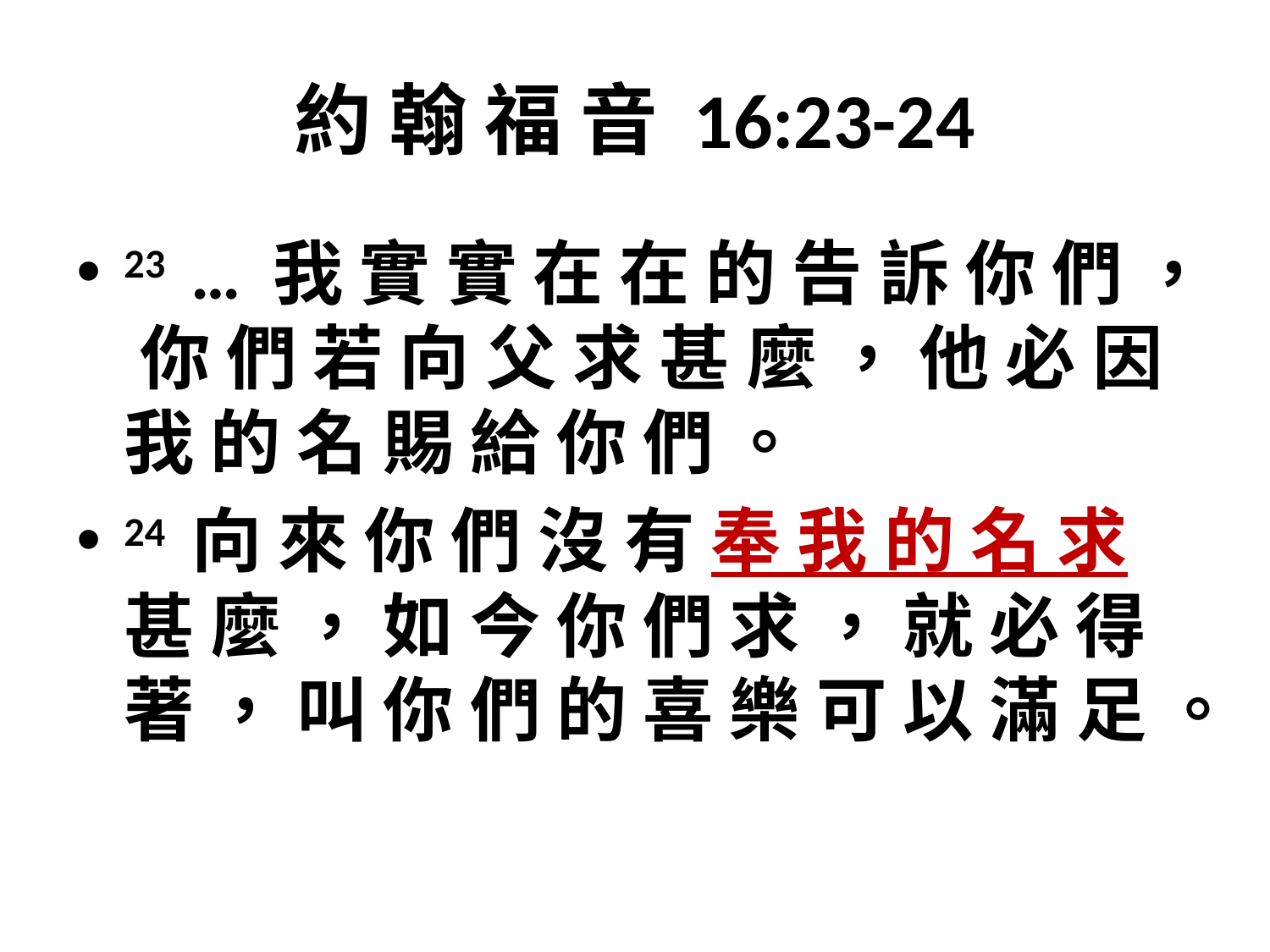

# 約 翰 福 音 16:23-24
23  … 我 實 實 在 在 的 告 訴 你 們 ， 你 們 若 向 父 求 甚 麼 ， 他 必 因 我 的 名 賜 給 你 們 。
24 向 來 你 們 沒 有 奉 我 的 名 求 甚 麼 ， 如 今 你 們 求 ， 就 必 得 著 ， 叫 你 們 的 喜 樂 可 以 滿 足 。